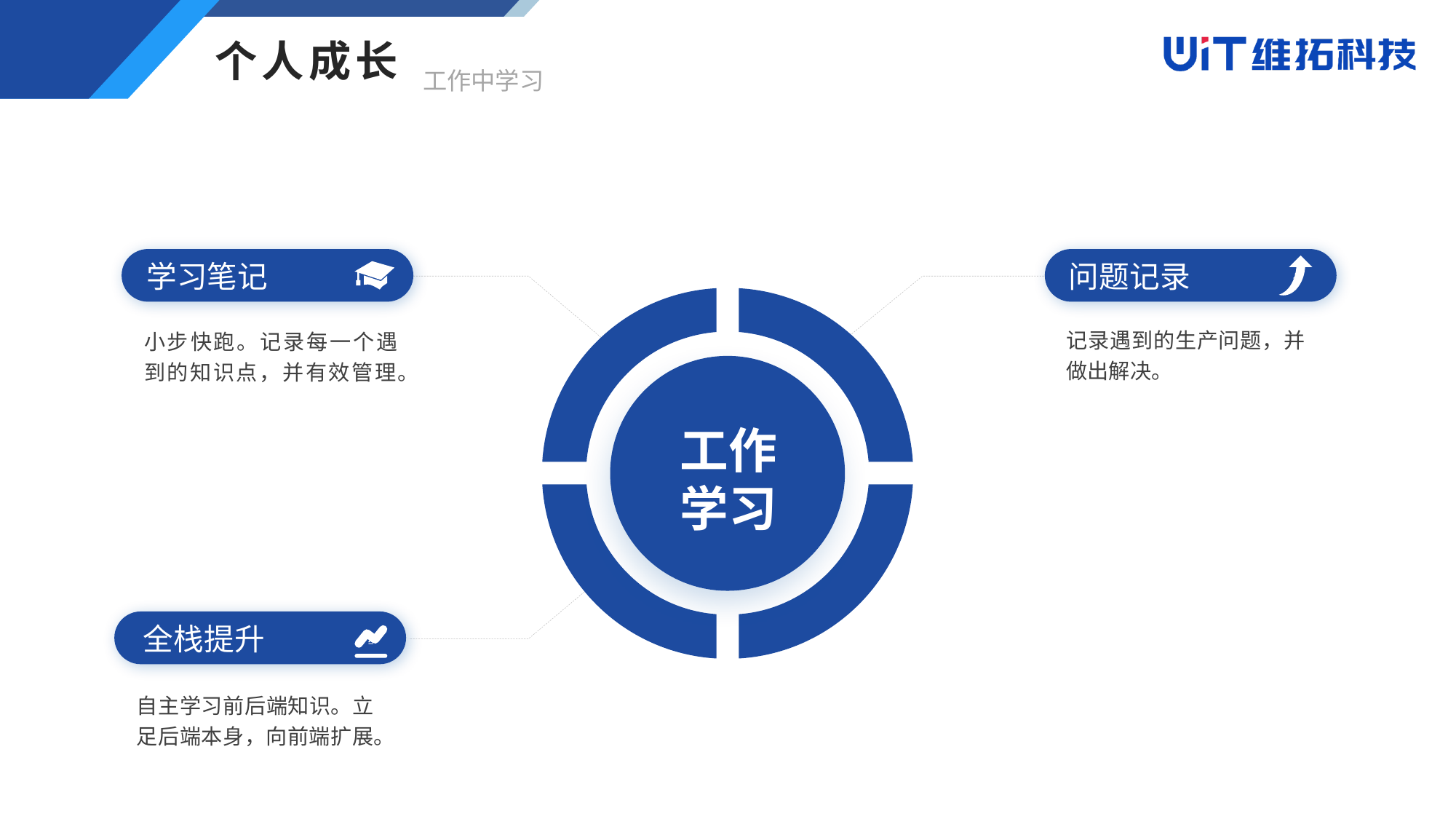

个人成长
工作中学习

学习笔记
问题记录

记录遇到的生产问题，并做出解决。
小步快跑。记录每一个遇到的知识点，并有效管理。

工作
学习

全栈提升

自主学习前后端知识。立足后端本身，向前端扩展。